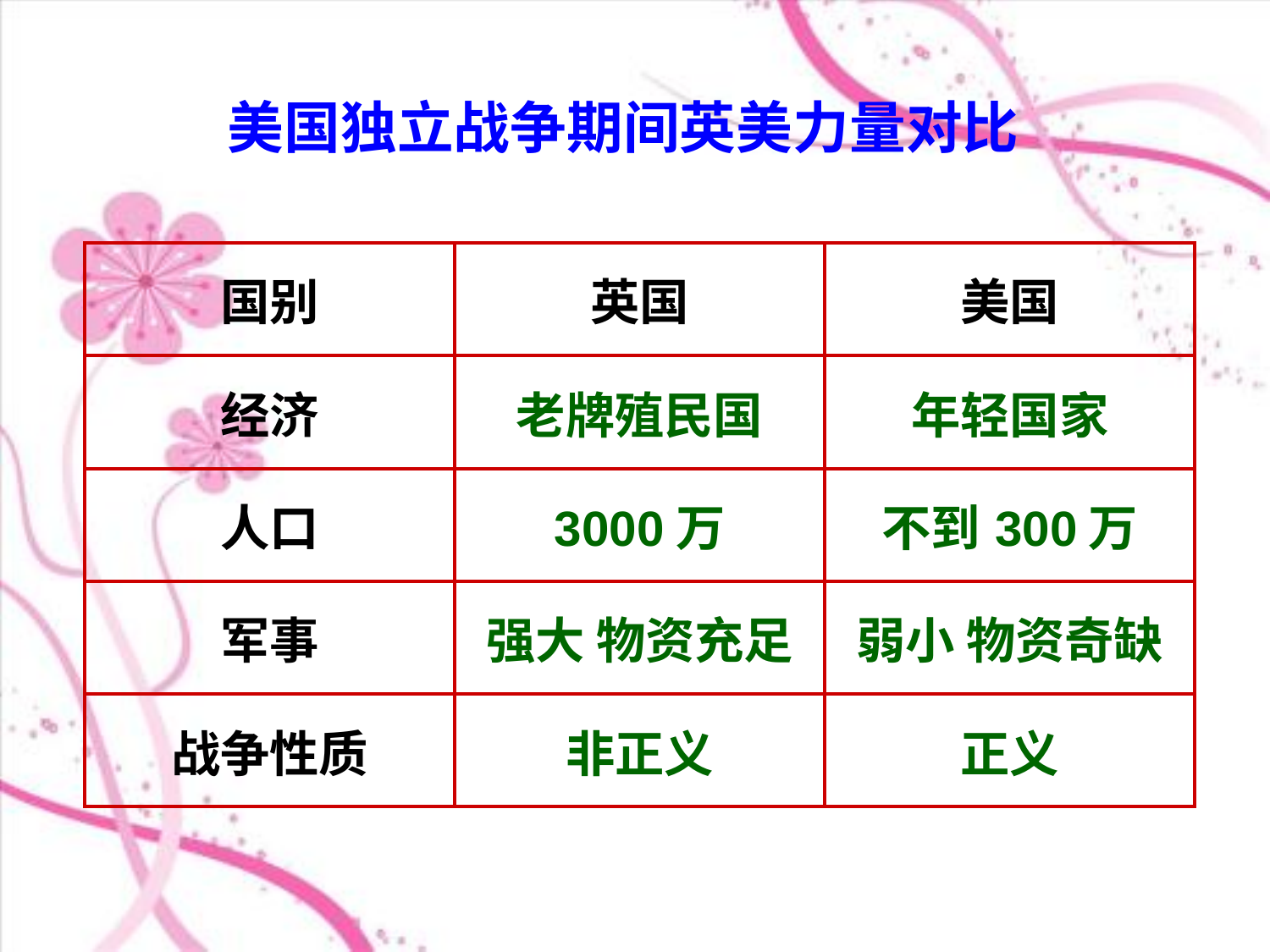

美国独立战争期间英美力量对比
| 国别 | 英国 | 美国 |
| --- | --- | --- |
| 经济 | 老牌殖民国 | 年轻国家 |
| 人口 | 3000万 | 不到300万 |
| 军事 | 强大 物资充足 | 弱小 物资奇缺 |
| 战争性质 | 非正义 | 正义 |